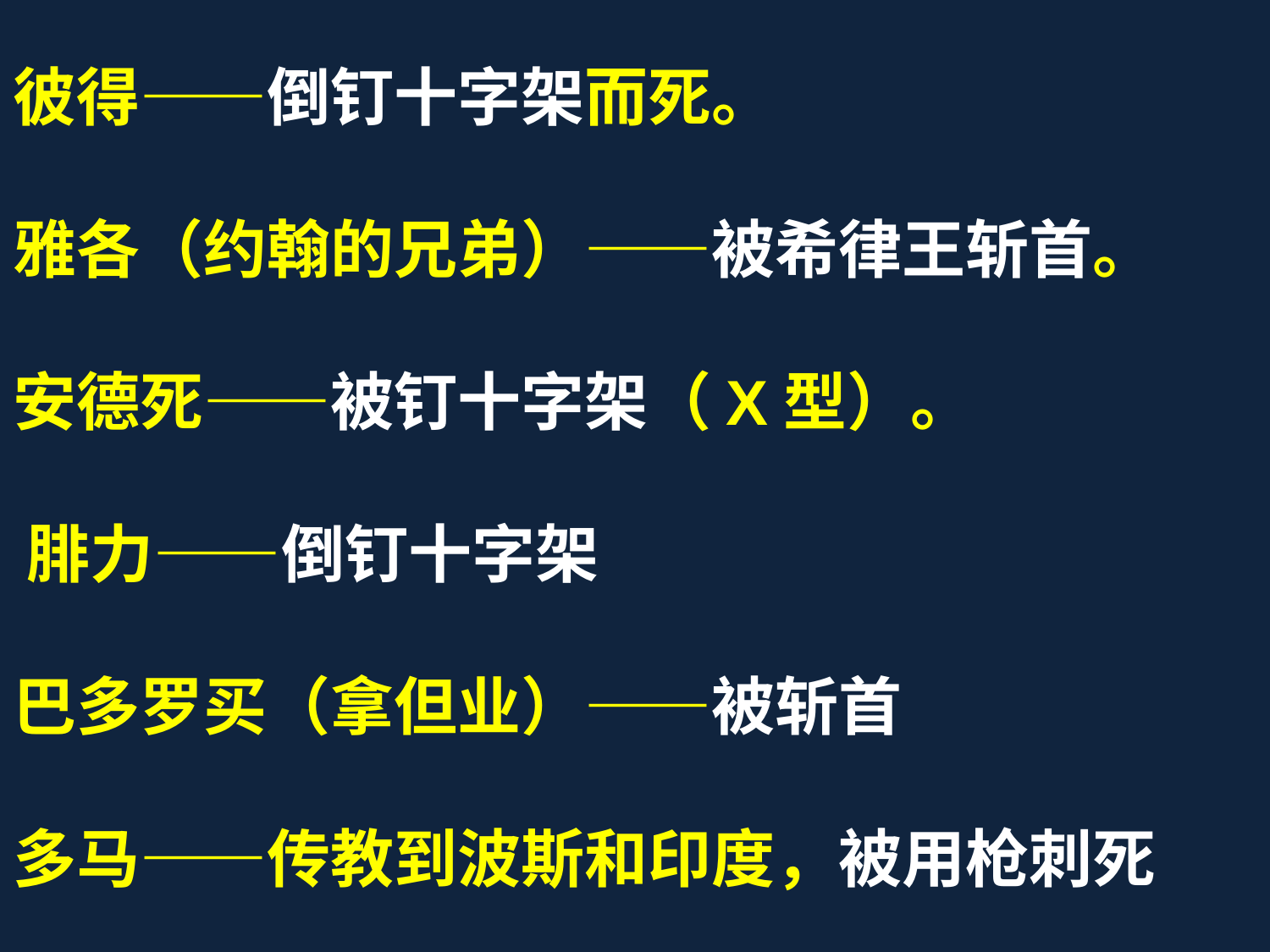

彼得——倒钉十字架而死。
雅各（约翰的兄弟）——被希律王斩首。
安德死——被钉十字架（X型）。
 腓力——倒钉十字架
巴多罗买（拿但业）——被斩首
多马——传教到波斯和印度，被用枪刺死